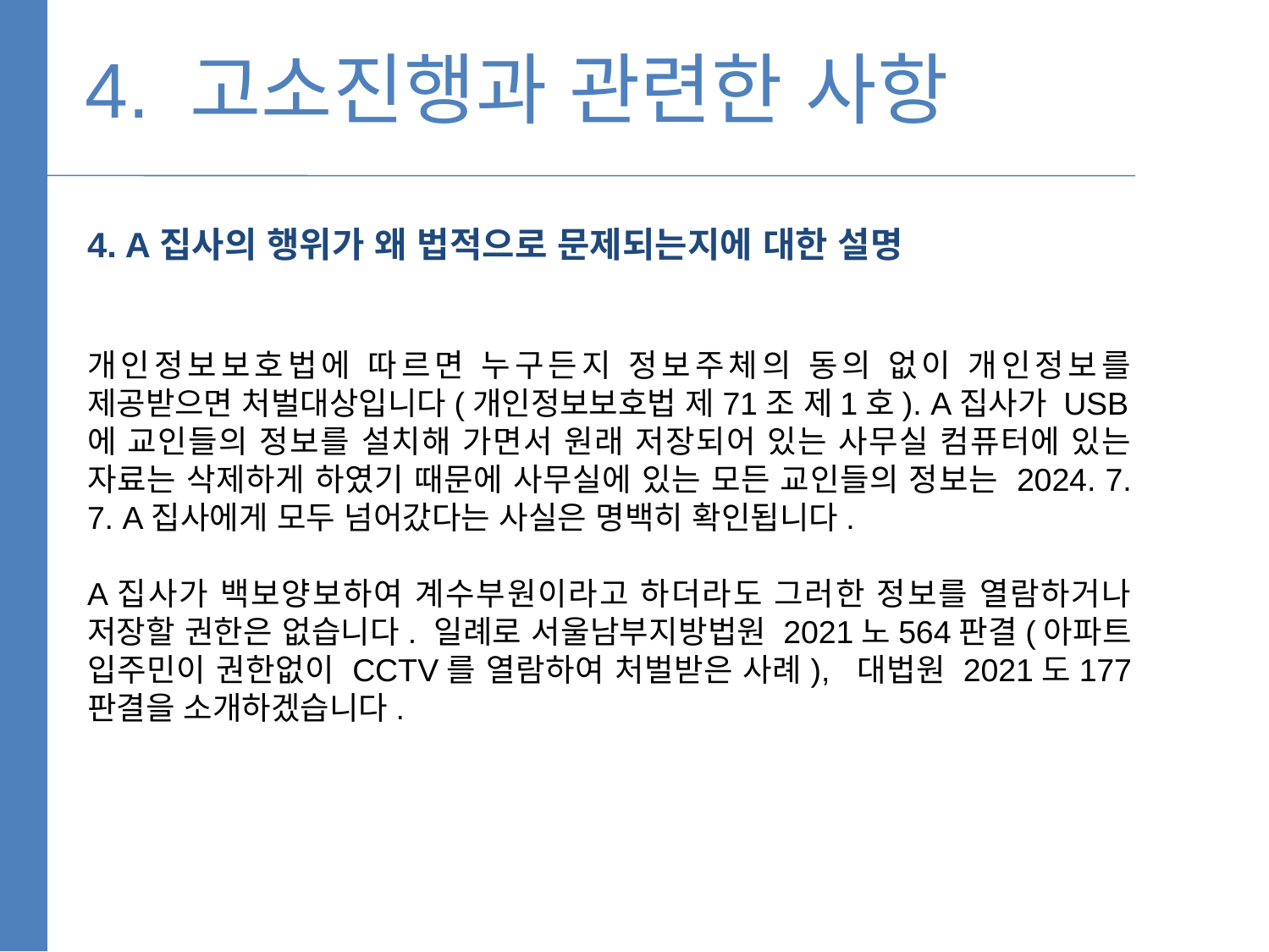

4. 고소진행과 관련한 사항

4. A집사의 행위가 왜 법적으로 문제되는지에 대한 설명

개인정보보호법에 따르면 누구든지 정보주체의 동의 없이 개인정보를 제공받으면 처벌대상입니다(개인정보보호법 제71조 제1호). A집사가 USB에 교인들의 정보를 설치해 가면서 원래 저장되어 있는 사무실 컴퓨터에 있는 자료는 삭제하게 하였기 때문에 사무실에 있는 모든 교인들의 정보는 2024. 7. 7. A집사에게 모두 넘어갔다는 사실은 명백히 확인됩니다.

A집사가 백보양보하여 계수부원이라고 하더라도 그러한 정보를 열람하거나 저장할 권한은 없습니다. 일례로 서울남부지방법원 2021노564판결(아파트 입주민이 권한없이 CCTV를 열람하여 처벌받은 사례),  대법원 2021도177 판결을 소개하겠습니다.